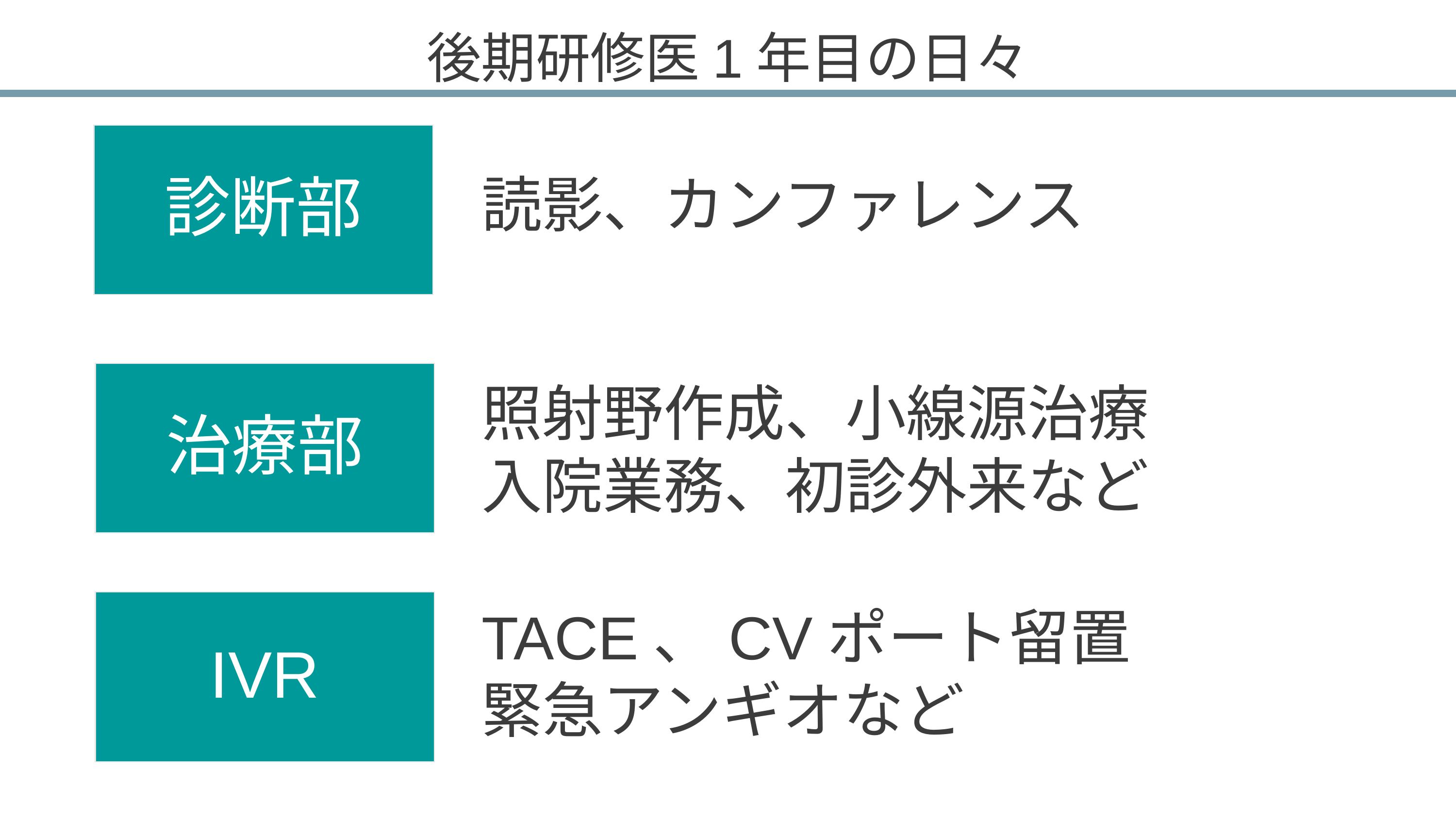

# 後期研修医1年目の日々
診断部
治療部
IVR
読影、カンファレンス
照射野作成、小線源治療
入院業務、初診外来など
TACE、CVポート留置
緊急アンギオなど